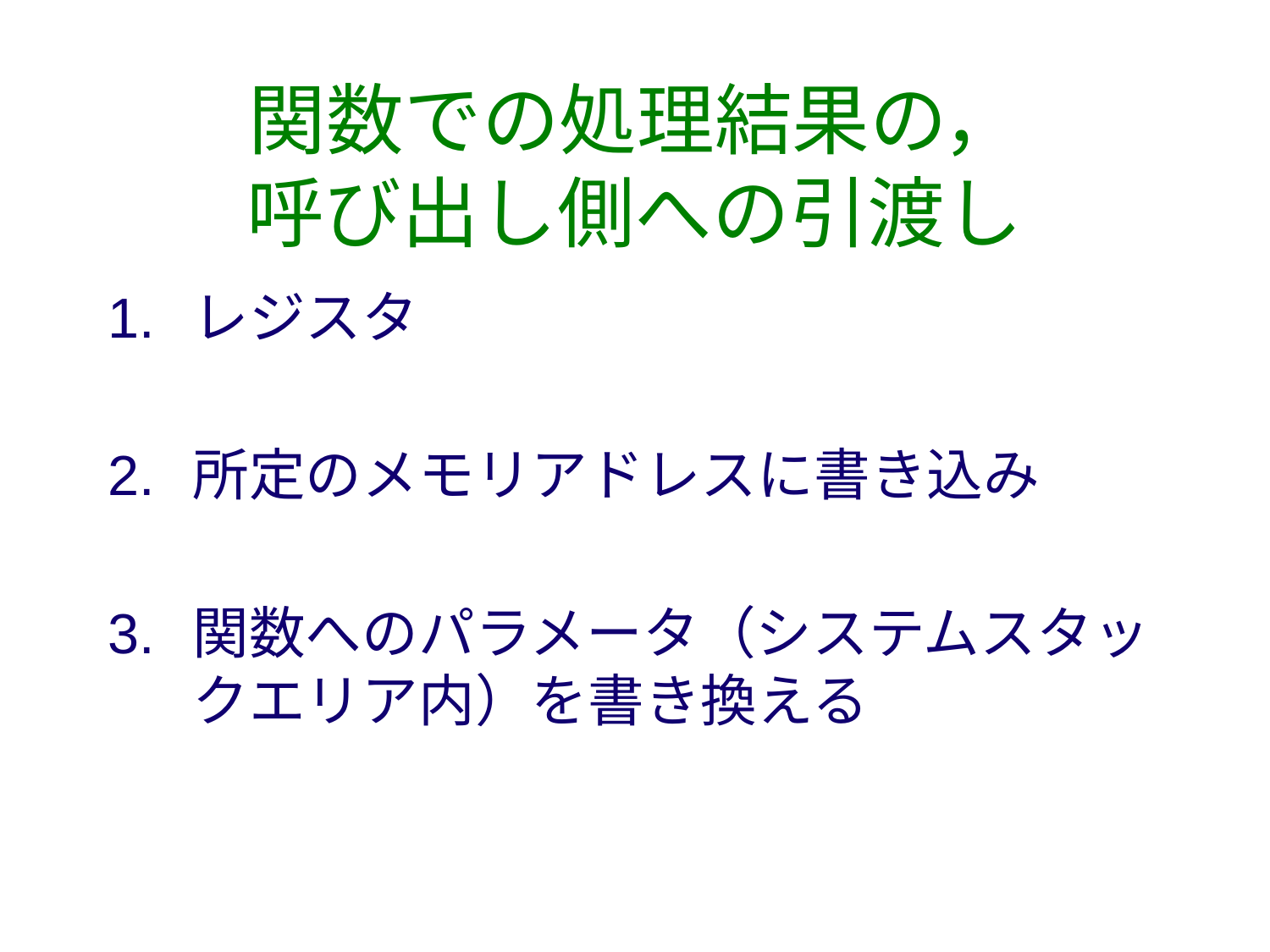

# 関数での処理結果の， 呼び出し側への引渡し
レジスタ

所定のメモリアドレスに書き込み

関数へのパラメータ（システムスタックエリア内）を書き換える